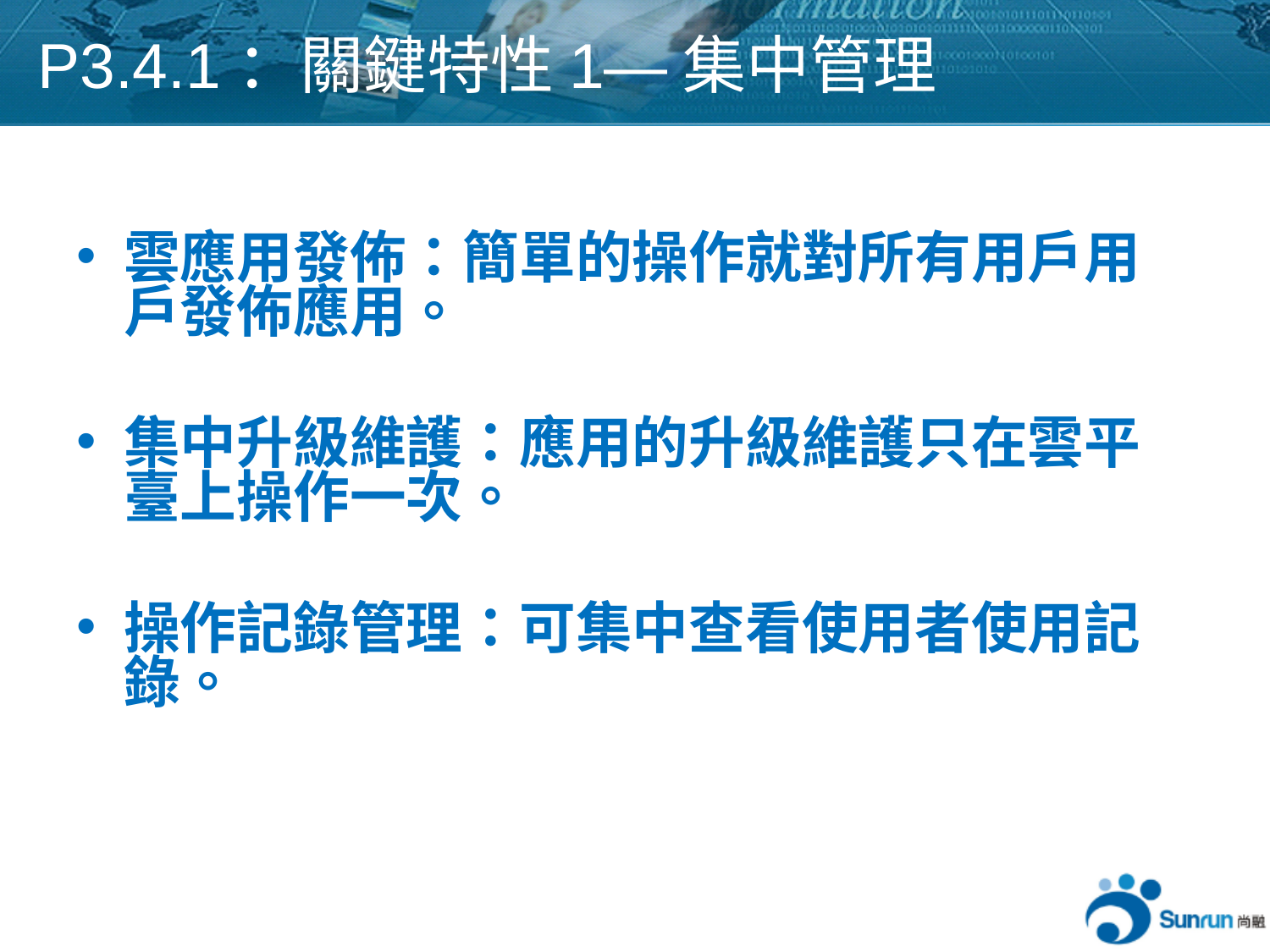

P3.4.1：關鍵特性1—集中管理
雲應用發佈：簡單的操作就對所有用戶用戶發佈應用。

集中升級維護：應用的升級維護只在雲平臺上操作一次。

操作記錄管理：可集中查看使用者使用記錄。